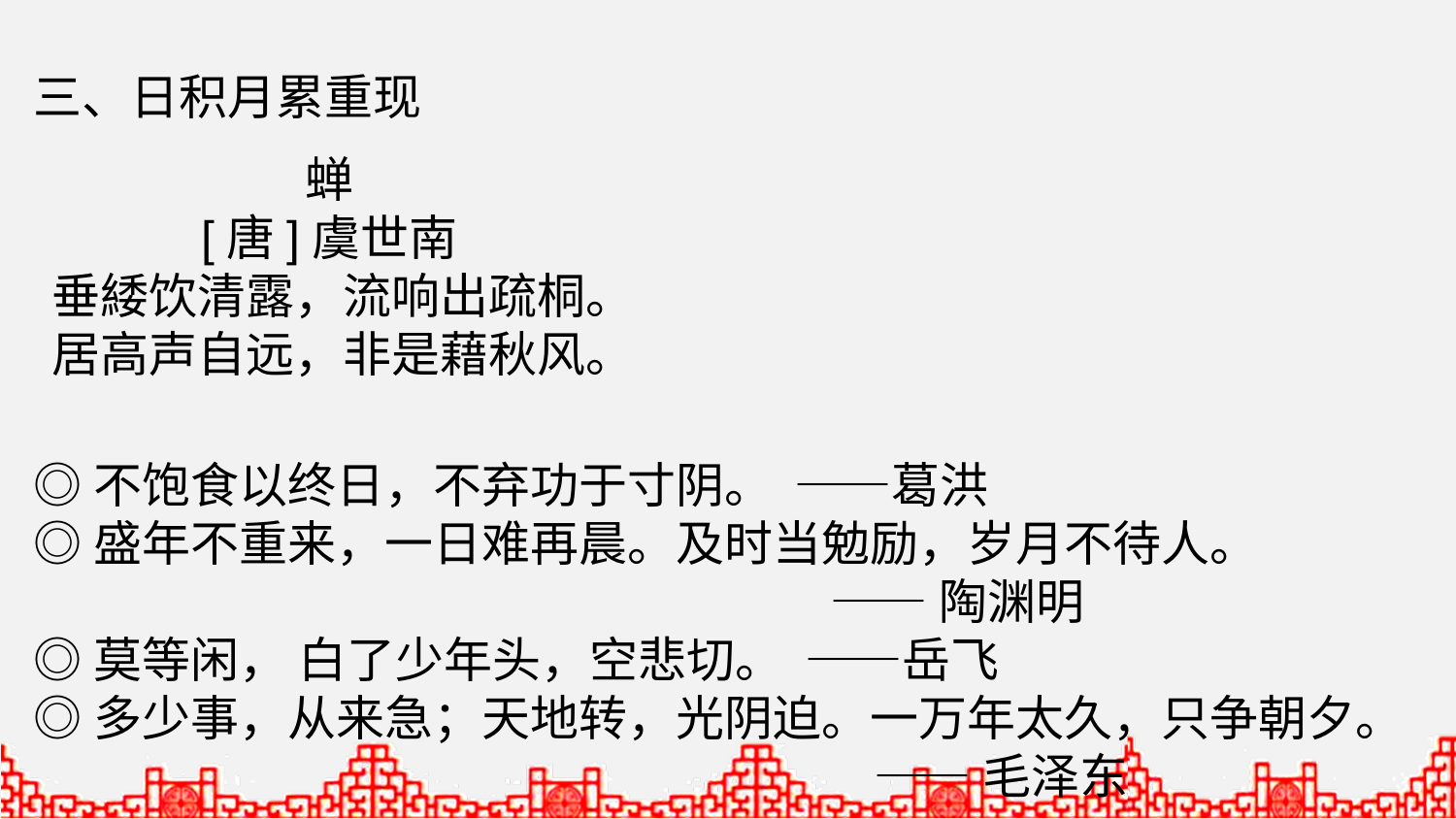

三、日积月累重现
蝉
[唐]虞世南
垂緌饮清露，流响出疏桐。
居高声自远，非是藉秋风。
◎不饱食以终日，不弃功于寸阴。  ——葛洪
◎盛年不重来，一日难再晨。及时当勉励，岁月不待人。
                                                                         ——陶渊明
◎莫等闲， 白了少年头，空悲切。  ——岳飞
◎多少事，从来急；天地转，光阴迫。一万年太久，只争朝夕。
                                                                             ——毛泽东